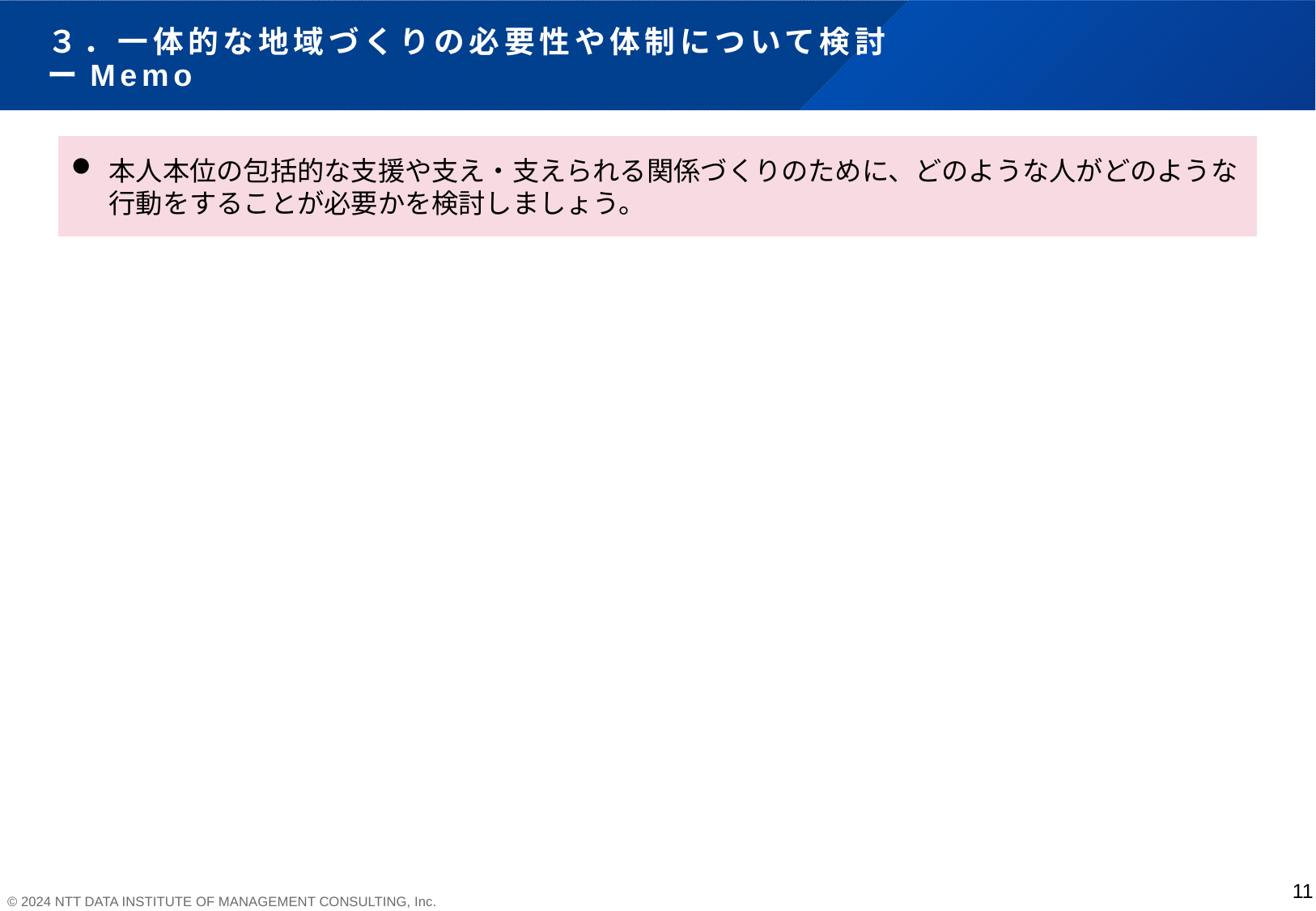

# ３．一体的な地域づくりの必要性や体制について検討 ーMemo
本人本位の包括的な支援や支え・支えられる関係づくりのために、どのような人がどのような行動をすることが必要かを検討しましょう。
11